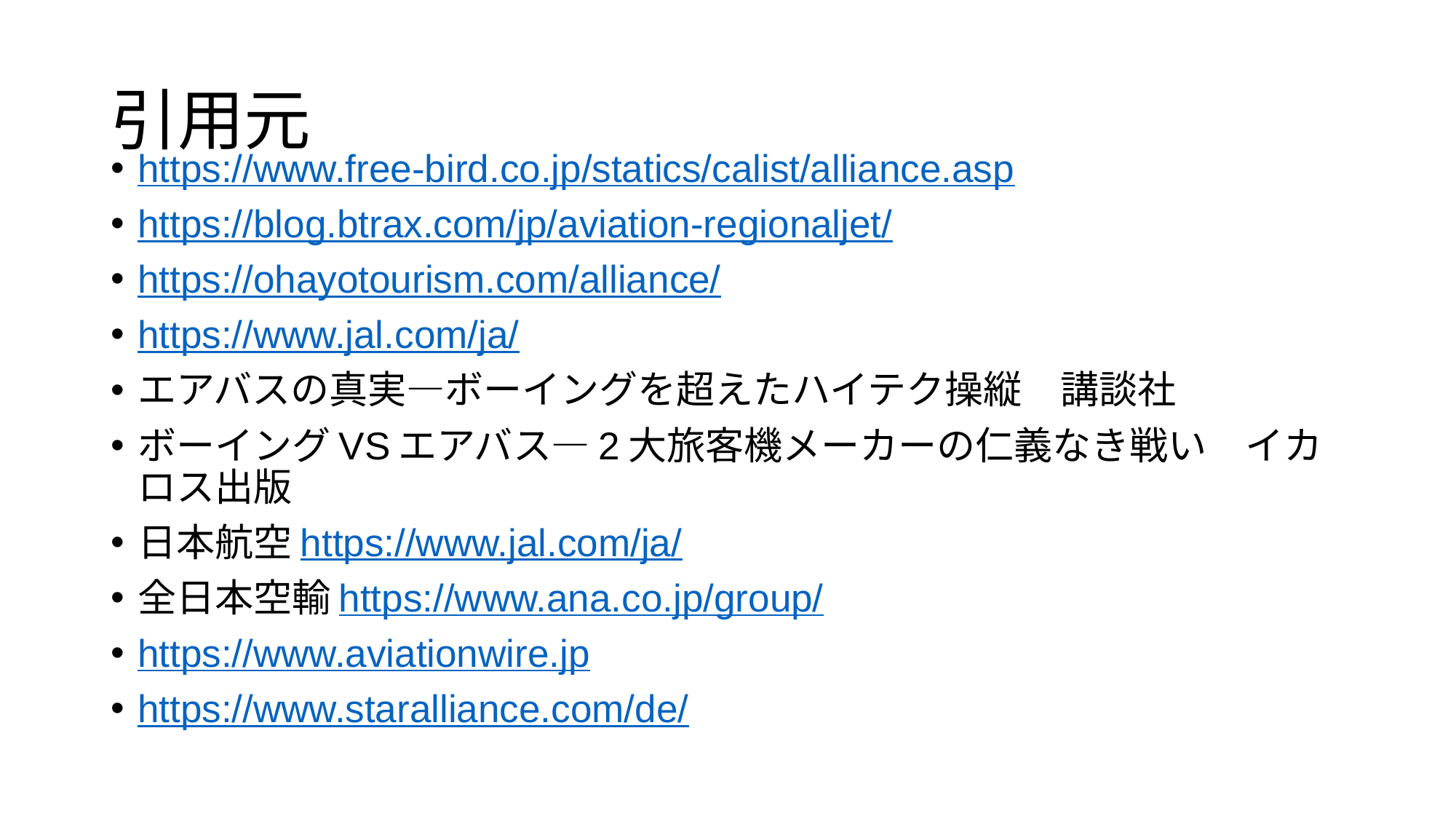

# 引用元
https://www.free-bird.co.jp/statics/calist/alliance.asp
https://blog.btrax.com/jp/aviation-regionaljet/
https://ohayotourism.com/alliance/
https://www.jal.com/ja/
エアバスの真実―ボーイングを超えたハイテク操縦　講談社
ボーイングVSエアバス―2大旅客機メーカーの仁義なき戦い　イカロス出版
日本航空https://www.jal.com/ja/
全日本空輸https://www.ana.co.jp/group/
https://www.aviationwire.jp
https://www.staralliance.com/de/